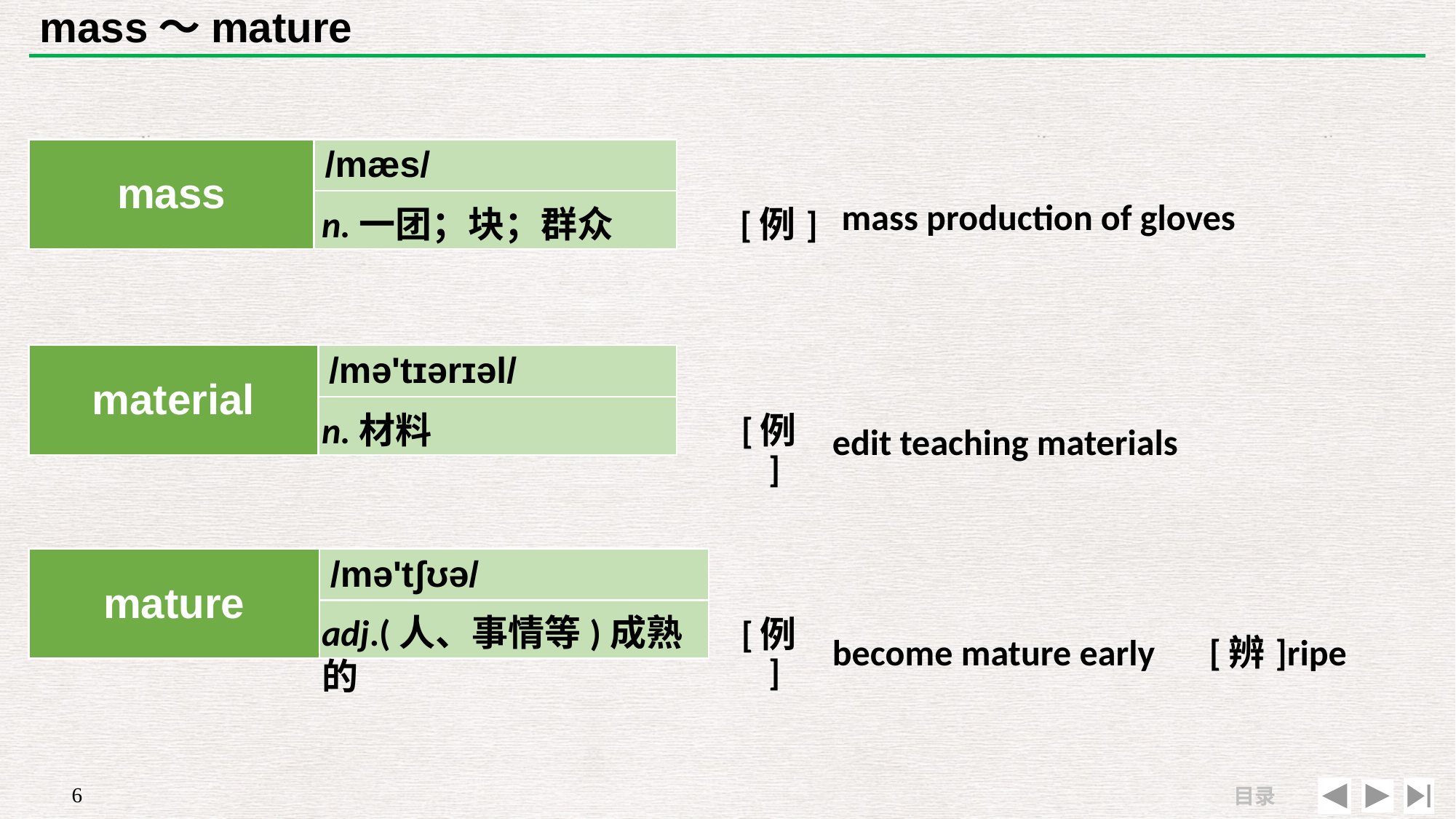

# mass～mature

| mass | /mæs/ |
| --- | --- |
|  |  |
|  |  |
| --- | --- |
| [例] | mass production of gloves |
n.一团；块；群众
| material | /mə'tɪərɪəl/ |
| --- | --- |
|  |  |
|  |  |
| --- | --- |
| [例] | edit teaching materials |
n.材料
| mature | /mə'tʃʊə/ |
| --- | --- |
|  |  |
|  |  |
| --- | --- |
| [例] | become mature early　[辨]ripe |
adj.(人、事情等)成熟的